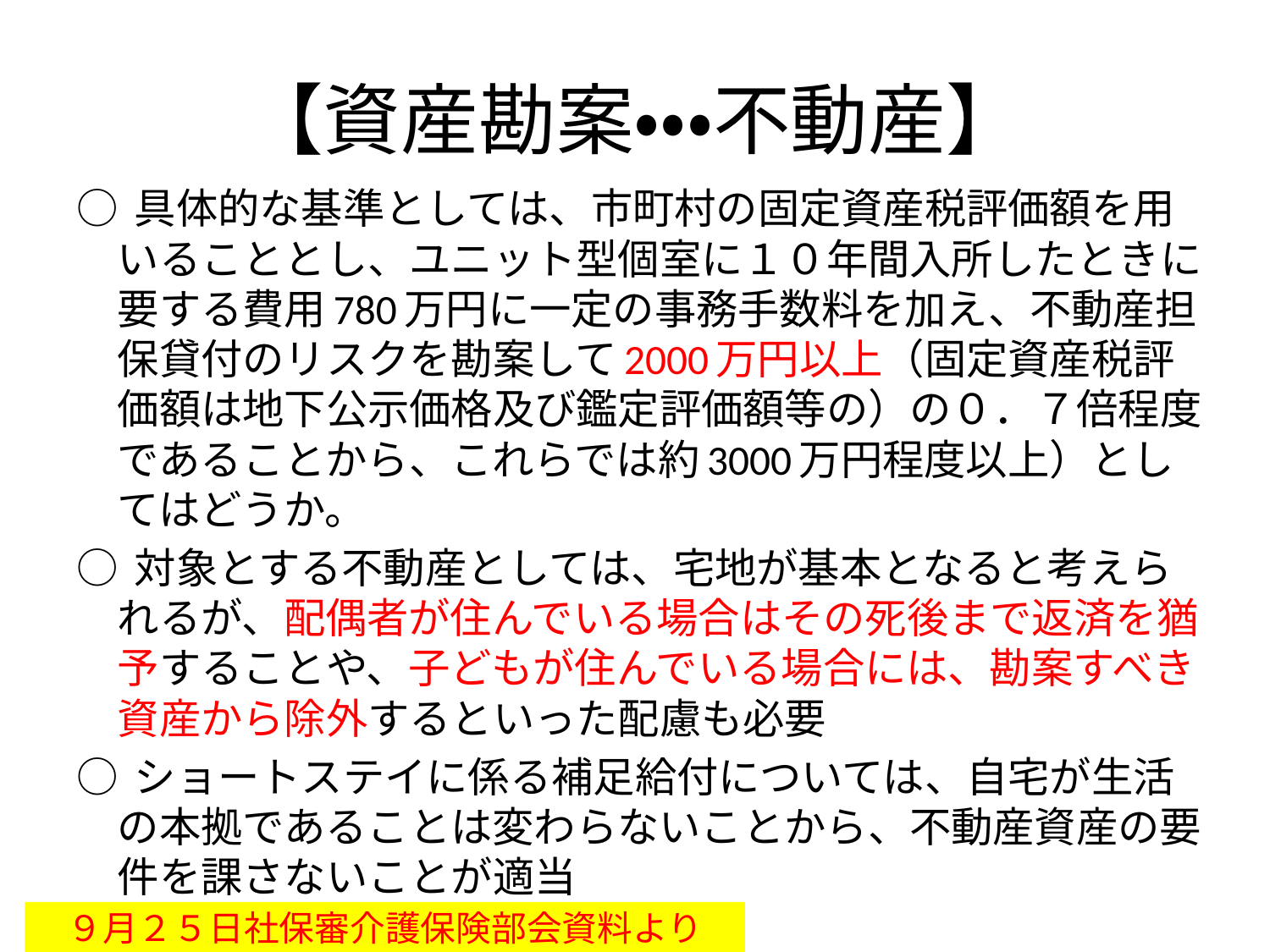

# 【資産勘案・・・不動産】
○ 具体的な基準としては、市町村の固定資産税評価額を用いることとし、ユニット型個室に１０年間入所したときに要する費用780万円に一定の事務手数料を加え、不動産担保貸付のリスクを勘案して2000万円以上（固定資産税評価額は地下公示価格及び鑑定評価額等の）の０．７倍程度であることから、これらでは約3000万円程度以上）としてはどうか。
○ 対象とする不動産としては、宅地が基本となると考えられるが、配偶者が住んでいる場合はその死後まで返済を猶予することや、子どもが住んでいる場合には、勘案すべき資産から除外するといった配慮も必要
○ ショートステイに係る補足給付については、自宅が生活の本拠であることは変わらないことから、不動産資産の要件を課さないことが適当
９月２５日社保審介護保険部会資料より